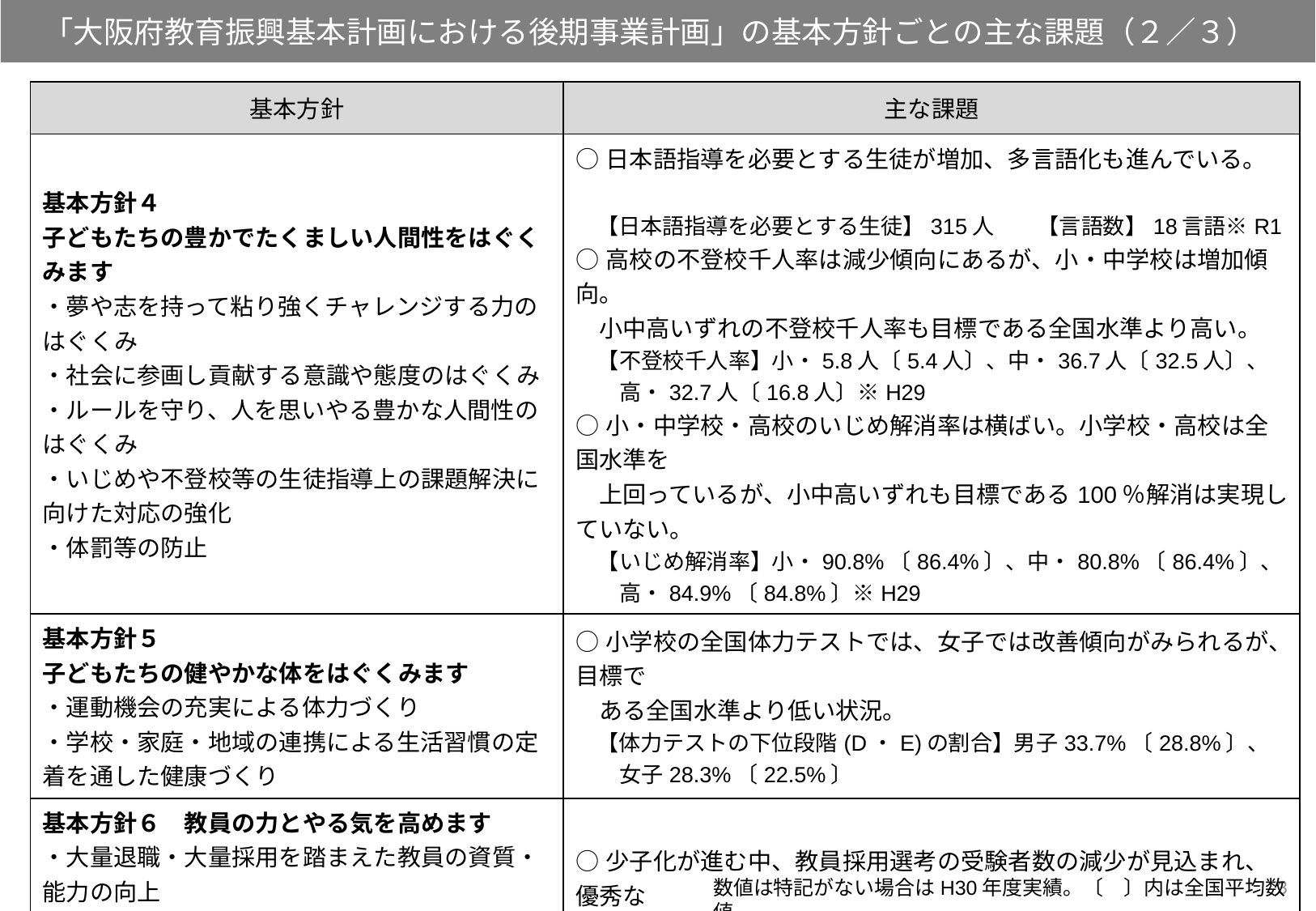

「大阪府教育振興基本計画における後期事業計画」の基本方針ごとの主な課題（２／３）
| 基本方針 | 主な課題 |
| --- | --- |
| 基本方針４　 子どもたちの豊かでたくましい人間性をはぐくみます ・夢や志を持って粘り強くチャレンジする力のはぐくみ ・社会に参画し貢献する意識や態度のはぐくみ ・ルールを守り、人を思いやる豊かな人間性のはぐくみ ・いじめや不登校等の生徒指導上の課題解決に向けた対応の強化 ・体罰等の防止 | ○日本語指導を必要とする生徒が増加、多言語化も進んでいる。　 　【日本語指導を必要とする生徒】315人　　【言語数】18言語※R1 ○高校の不登校千人率は減少傾向にあるが、小・中学校は増加傾向。 　小中高いずれの不登校千人率も目標である全国水準より高い。 　【不登校千人率】小・5.8人〔5.4人〕、中・36.7人〔32.5人〕、 　　高・32.7人〔16.8人〕※H29 ○小・中学校・高校のいじめ解消率は横ばい。小学校・高校は全国水準を 　上回っているが、小中高いずれも目標である100％解消は実現していない。 　【いじめ解消率】小・90.8%〔86.4%〕、中・80.8%〔86.4%〕、 　　高・84.9%〔84.8%〕※H29 |
| 基本方針５　 子どもたちの健やかな体をはぐくみます ・運動機会の充実による体力づくり ・学校・家庭・地域の連携による生活習慣の定着を通した健康づくり | ○小学校の全国体力テストでは、女子では改善傾向がみられるが、目標で 　ある全国水準より低い状況。 　【体力テストの下位段階(D・E)の割合】男子33.7%〔28.8%〕、 　　女子28.3%〔22.5%〕 |
| 基本方針６　教員の力とやる気を高めます ・大量退職・大量採用を踏まえた教員の資質・能力の向上 ・がんばった教員がより報われる仕組みづくり ・指導が不適切な教員への厳正な対応 ・私立学校における教員の資質向上に向けた取組みの支援 | ○少子化が進む中、教員採用選考の受験者数の減少が見込まれ、優秀な 　教員確保がさらに困難になることが予想。 　【府内教員採用選考受験者】10,049人(H24)→7,373人(H31) |
3
数値は特記がない場合はH30年度実績。〔　〕内は全国平均数値。